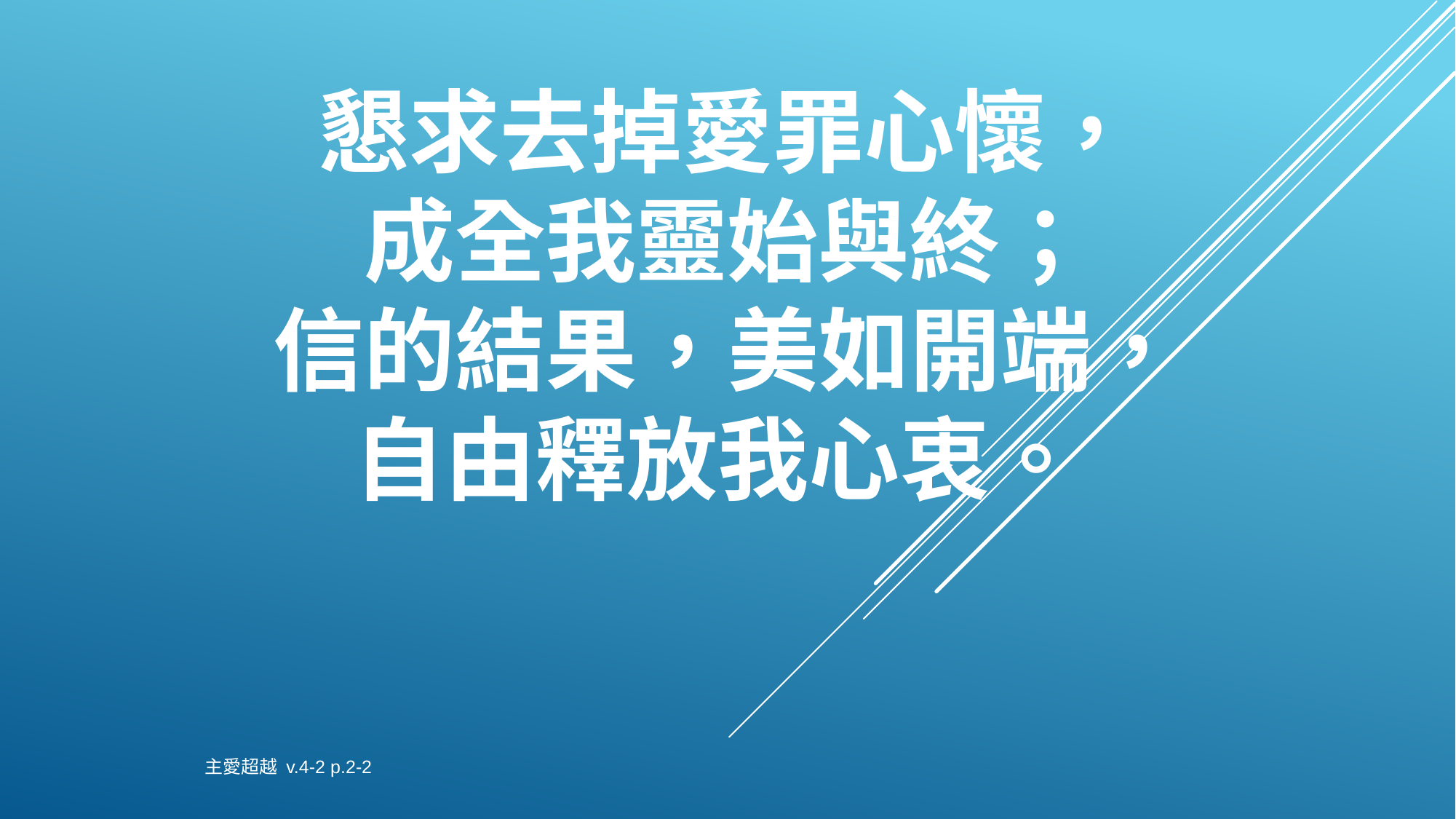

懇求去掉愛罪心懷，
成全我靈始與終；
信的結果，美如開端，
自由釋放我心衷。

主愛超越 v.4-2 p.2-2